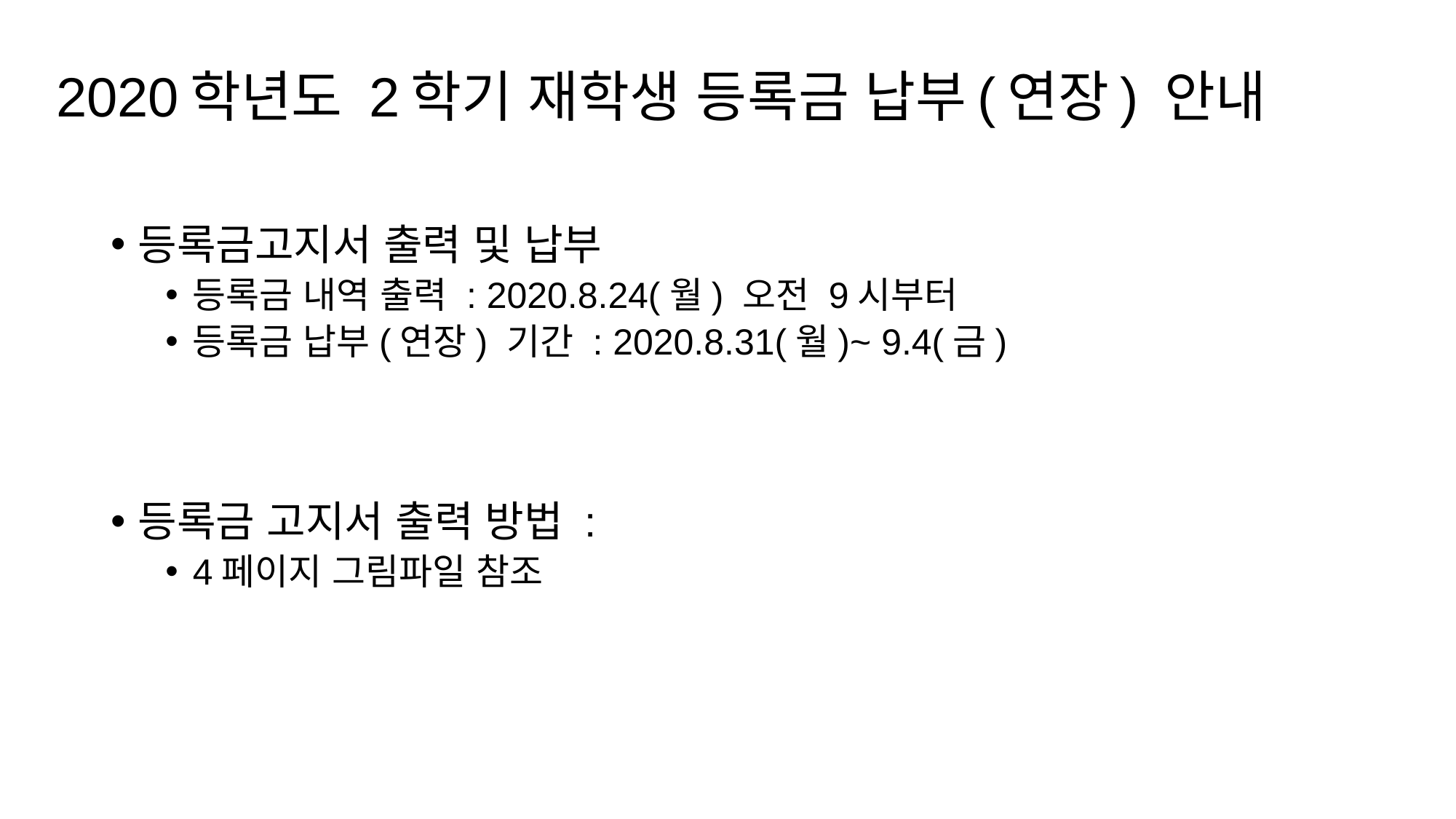

# 2020학년도 2학기 재학생 등록금 납부(연장) 안내
등록금고지서 출력 및 납부
등록금 내역 출력 : 2020.8.24(월) 오전 9시부터
등록금 납부(연장) 기간 : 2020.8.31(월)~ 9.4(금)

등록금 고지서 출력 방법 :
4페이지 그림파일 참조